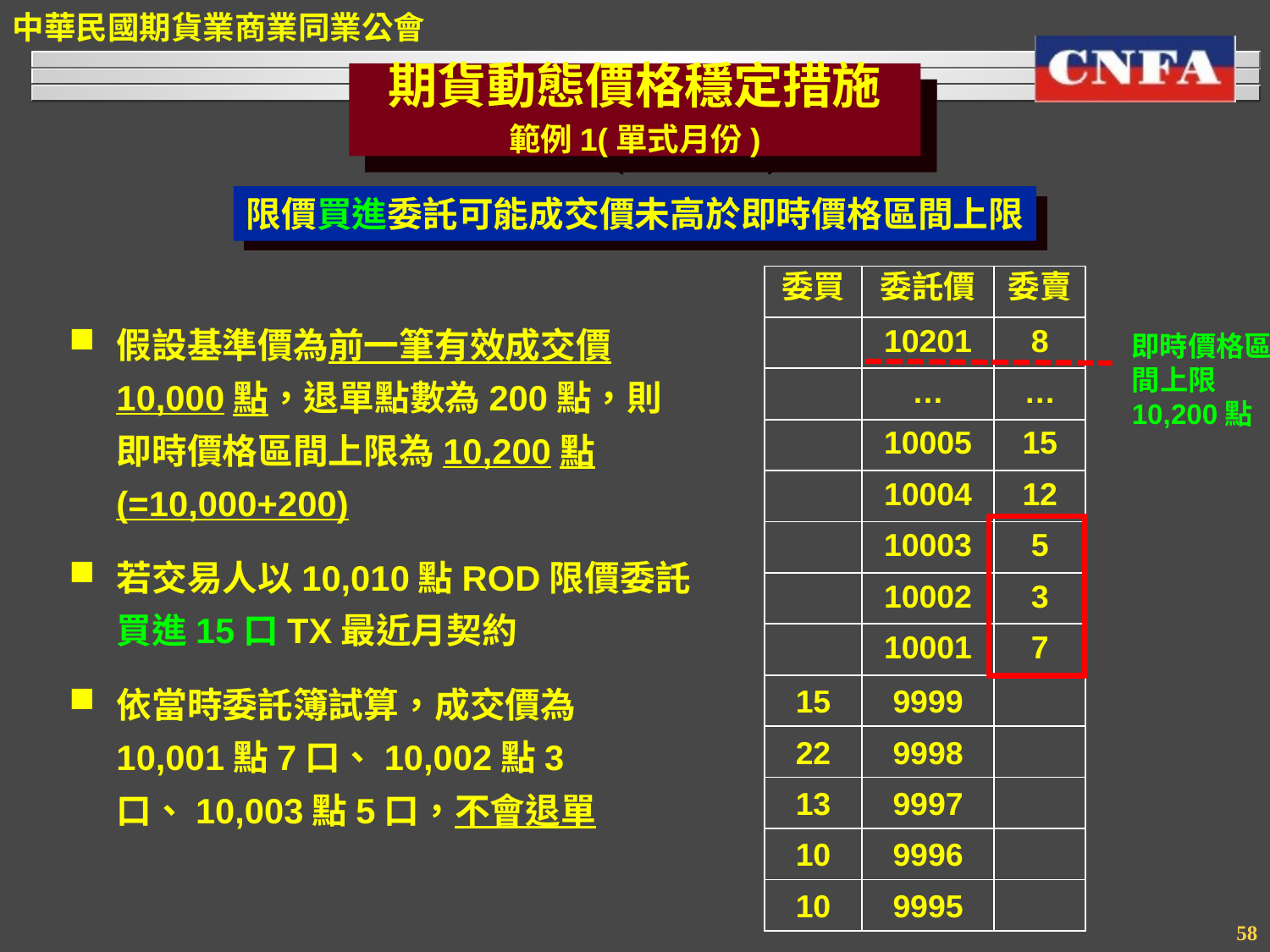

期貨動態價格穩定措施
範例1(單式月份)
限價買進委託可能成交價未高於即時價格區間上限
| 委買 | 委託價 | 委賣 |
| --- | --- | --- |
|  | 10201 | 8 |
|  | … | … |
|  | 10005 | 15 |
|  | 10004 | 12 |
|  | 10003 | 5 |
|  | 10002 | 3 |
|  | 10001 | 7 |
| 15 | 9999 |  |
| 22 | 9998 |  |
| 13 | 9997 |  |
| 10 | 9996 |  |
| 10 | 9995 |  |
假設基準價為前一筆有效成交價10,000點，退單點數為200點，則即時價格區間上限為10,200點(=10,000+200)
若交易人以10,010點ROD限價委託買進15口TX最近月契約
依當時委託簿試算，成交價為10,001點7口、10,002點3口、10,003點5口，不會退單
即時價格區間上限10,200點